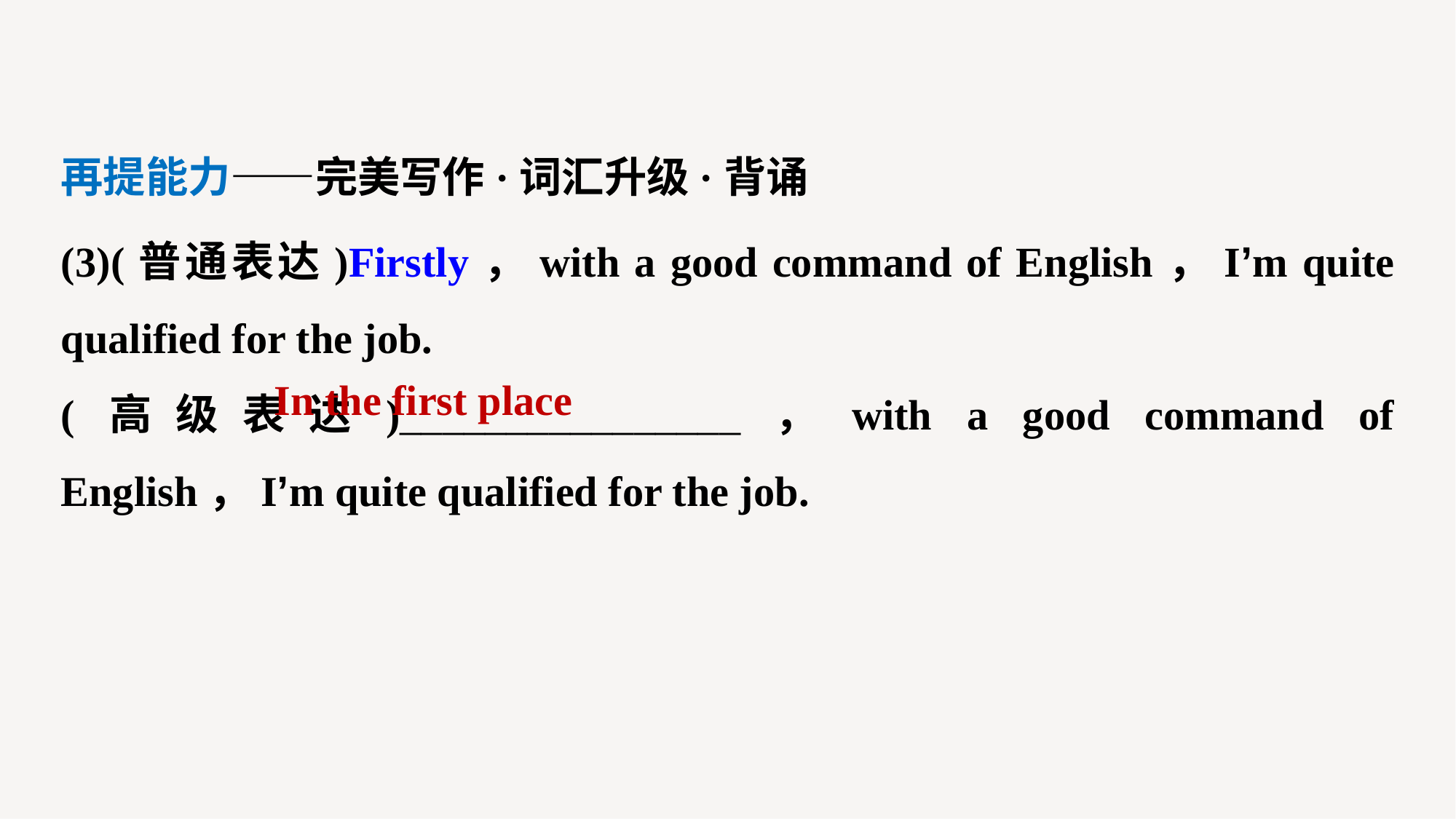

再提能力——完美写作·词汇升级·背诵
(3)(普通表达)Firstly，with a good command of English，I’m quite qualified for the job.
(高级表达)________________，with a good command of English，I’m quite qualified for the job.
In the first place